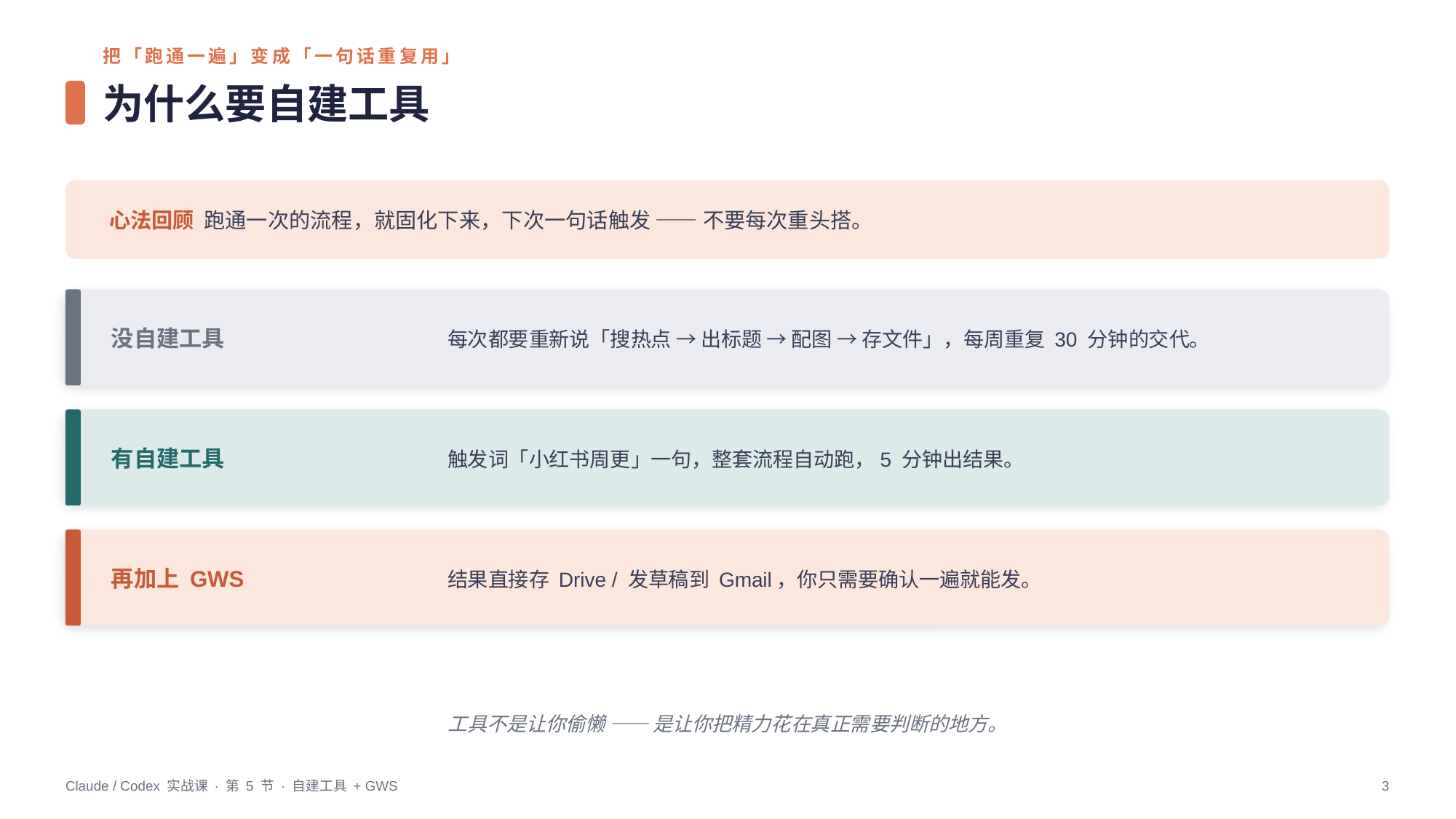

把「跑通一遍」变成「一句话重复用」
为什么要自建工具

心法回顾  跑通一次的流程，就固化下来，下次一句话触发 —— 不要每次重头搭。

没自建工具
每次都要重新说「搜热点 → 出标题 → 配图 → 存文件」，每周重复 30 分钟的交代。

有自建工具
触发词「小红书周更」一句，整套流程自动跑，5 分钟出结果。

再加上 GWS
结果直接存 Drive / 发草稿到 Gmail，你只需要确认一遍就能发。
工具不是让你偷懒 —— 是让你把精力花在真正需要判断的地方。
Claude / Codex 实战课 · 第 5 节 · 自建工具 + GWS
3